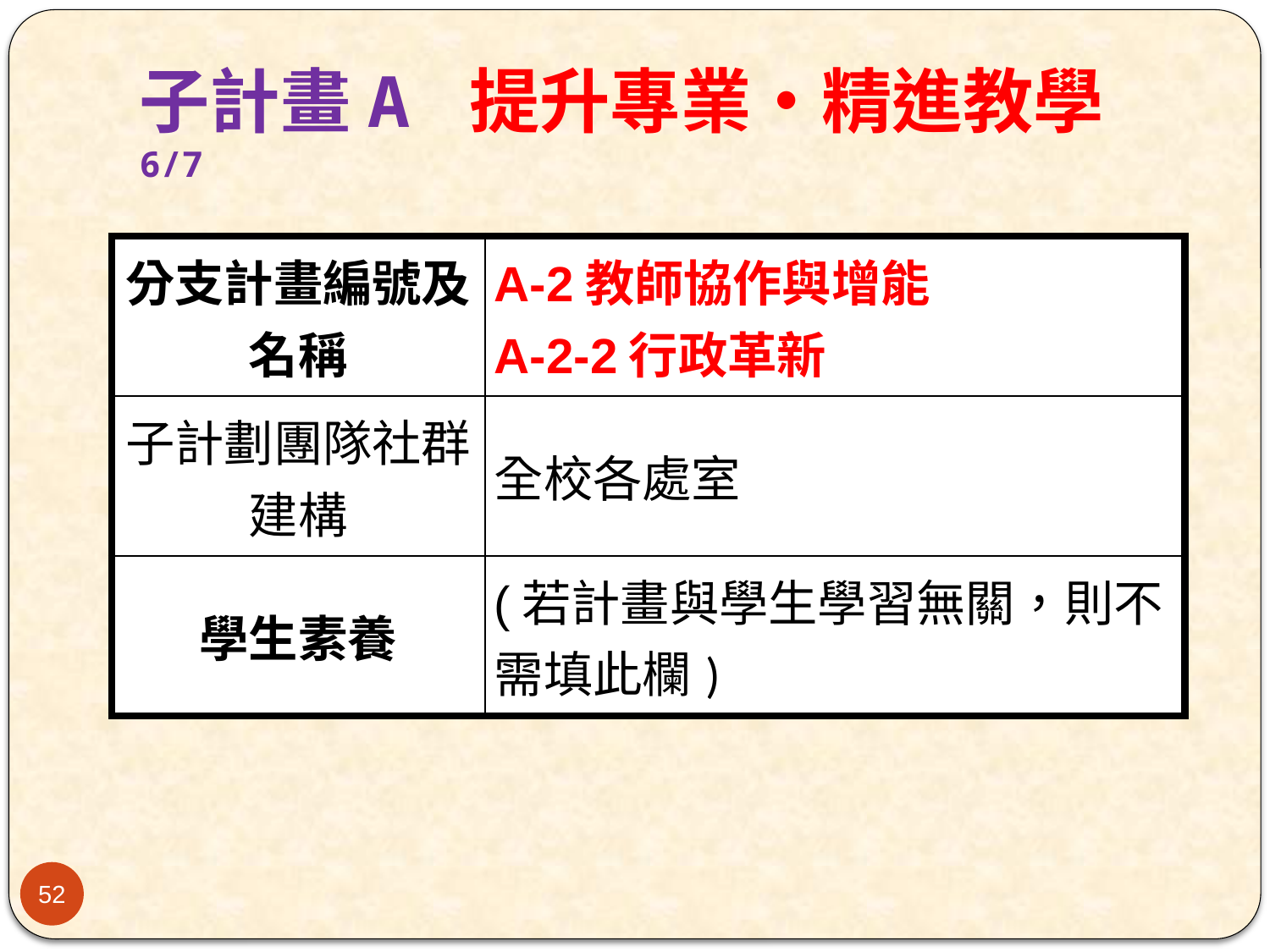

# 子計畫A 提升專業‧精進教學 6/7
| 分支計畫編號及名稱 | A-2教師協作與增能 A-2-2行政革新 |
| --- | --- |
| 子計劃團隊社群建構 | 全校各處室 |
| 學生素養 | (若計畫與學生學習無關，則不需填此欄) |
52